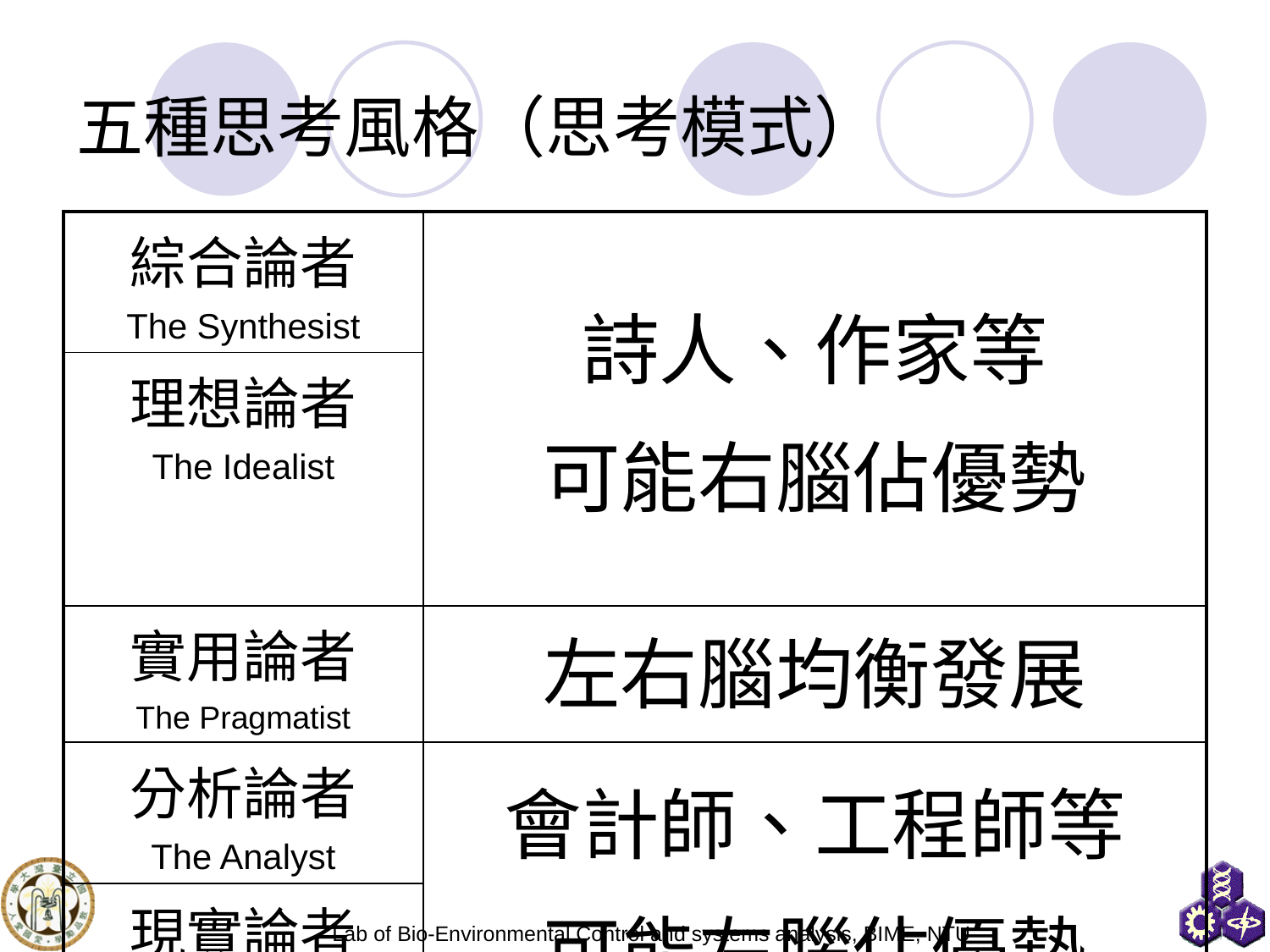

# 五種思考風格（思考模式）
| 綜合論者 The Synthesist | 詩人、作家等 可能右腦佔優勢 |
| --- | --- |
| 理想論者 The Idealist |  |
| 實用論者 The Pragmatist | 左右腦均衡發展 |
| 分析論者 The Analyst | 會計師、工程師等 可能左腦佔優勢 |
| 現實論者 The Realist |  |